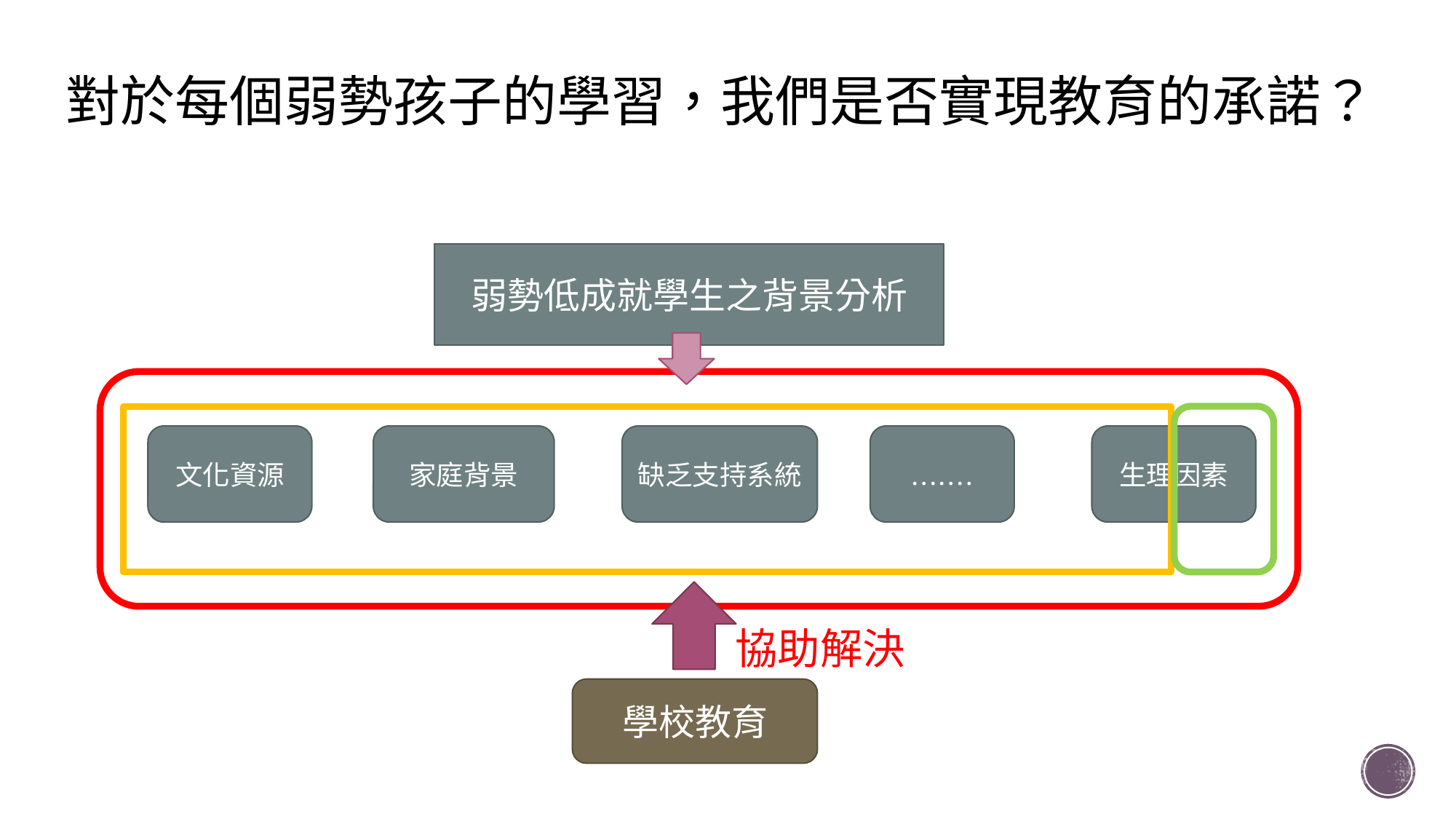

# 對於每個弱勢孩子的學習，我們是否實現教育的承諾？
弱勢低成就學生之背景分析

文化資源
家庭背景
缺乏支持系統
…….
生理因素

協助解決
學校教育